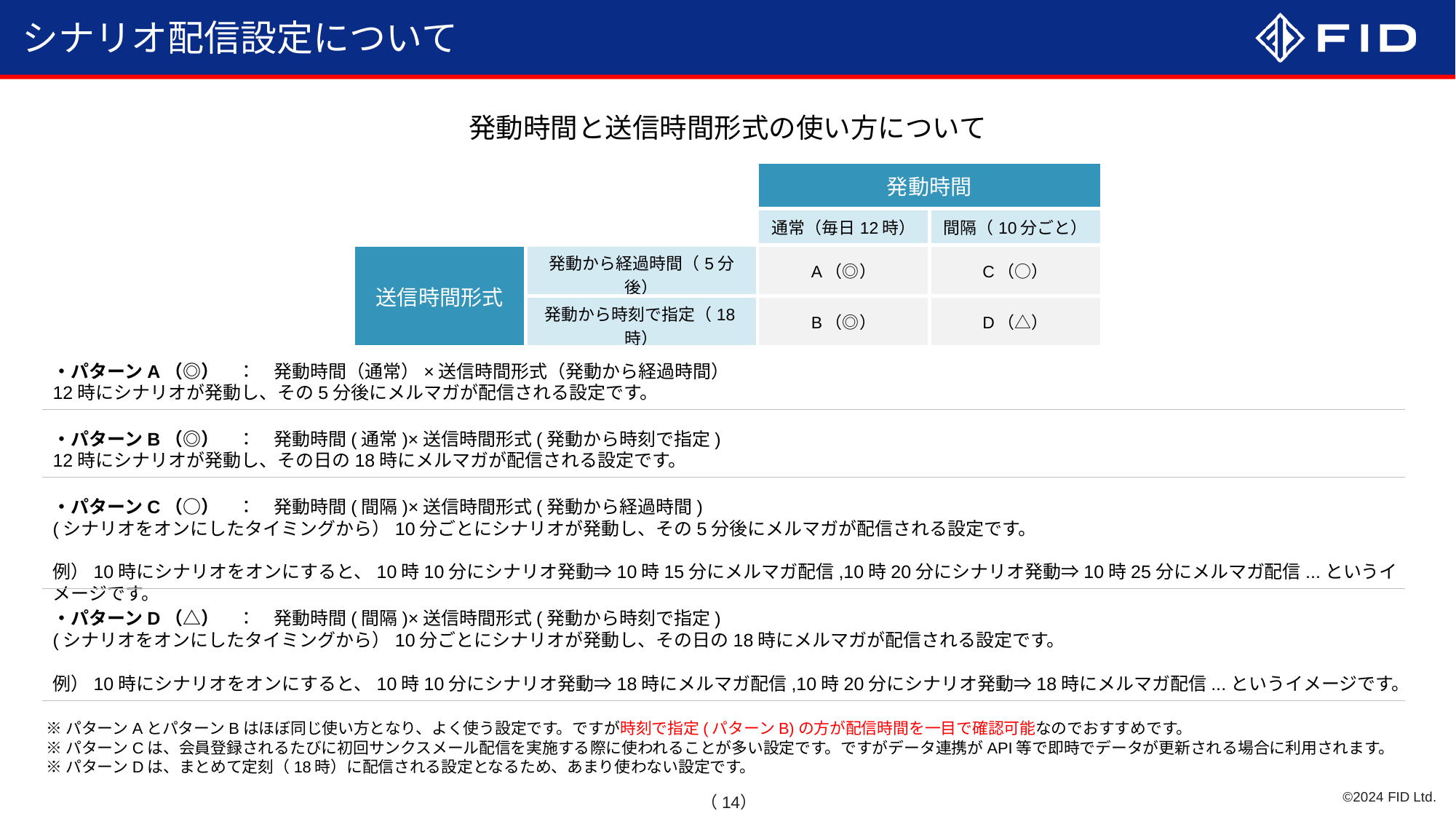

シナリオ配信設定について
発動時間と送信時間形式の使い方について
|  |  | 発動時間 |  |
| --- | --- | --- | --- |
|  |  | 通常（毎日12時） | 間隔（10分ごと） |
| 送信時間形式 | 発動から経過時間（5分後） | A（◎） | C（○） |
|  | 発動から時刻で指定（18時） | B（◎） | D（△） |
・パターンA（◎）　：　発動時間（通常）×送信時間形式（発動から経過時間）
12時にシナリオが発動し、その5分後にメルマガが配信される設定です。
・パターンB（◎）　：　発動時間(通常)×送信時間形式(発動から時刻で指定)
12時にシナリオが発動し、その日の18時にメルマガが配信される設定です。
・パターンC（○）　：　発動時間(間隔)×送信時間形式(発動から経過時間)
(シナリオをオンにしたタイミングから）10分ごとにシナリオが発動し、その5分後にメルマガが配信される設定です。

例）10時にシナリオをオンにすると、10時10分にシナリオ発動⇒10時15分にメルマガ配信,10時20分にシナリオ発動⇒10時25分にメルマガ配信...というイメージです。
・パターンD（△）　：　発動時間(間隔)×送信時間形式(発動から時刻で指定)
(シナリオをオンにしたタイミングから）10分ごとにシナリオが発動し、その日の18時にメルマガが配信される設定です。

例）10時にシナリオをオンにすると、10時10分にシナリオ発動⇒18時にメルマガ配信,10時20分にシナリオ発動⇒18時にメルマガ配信...というイメージです。
※パターンAとパターンBはほぼ同じ使い方となり、よく使う設定です。ですが時刻で指定(パターンB)の方が配信時間を一目で確認可能なのでおすすめです。
※パターンCは、会員登録されるたびに初回サンクスメール配信を実施する際に使われることが多い設定です。ですがデータ連携がAPI等で即時でデータが更新される場合に利用されます。
※パターンDは、まとめて定刻（18時）に配信される設定となるため、あまり使わない設定です。